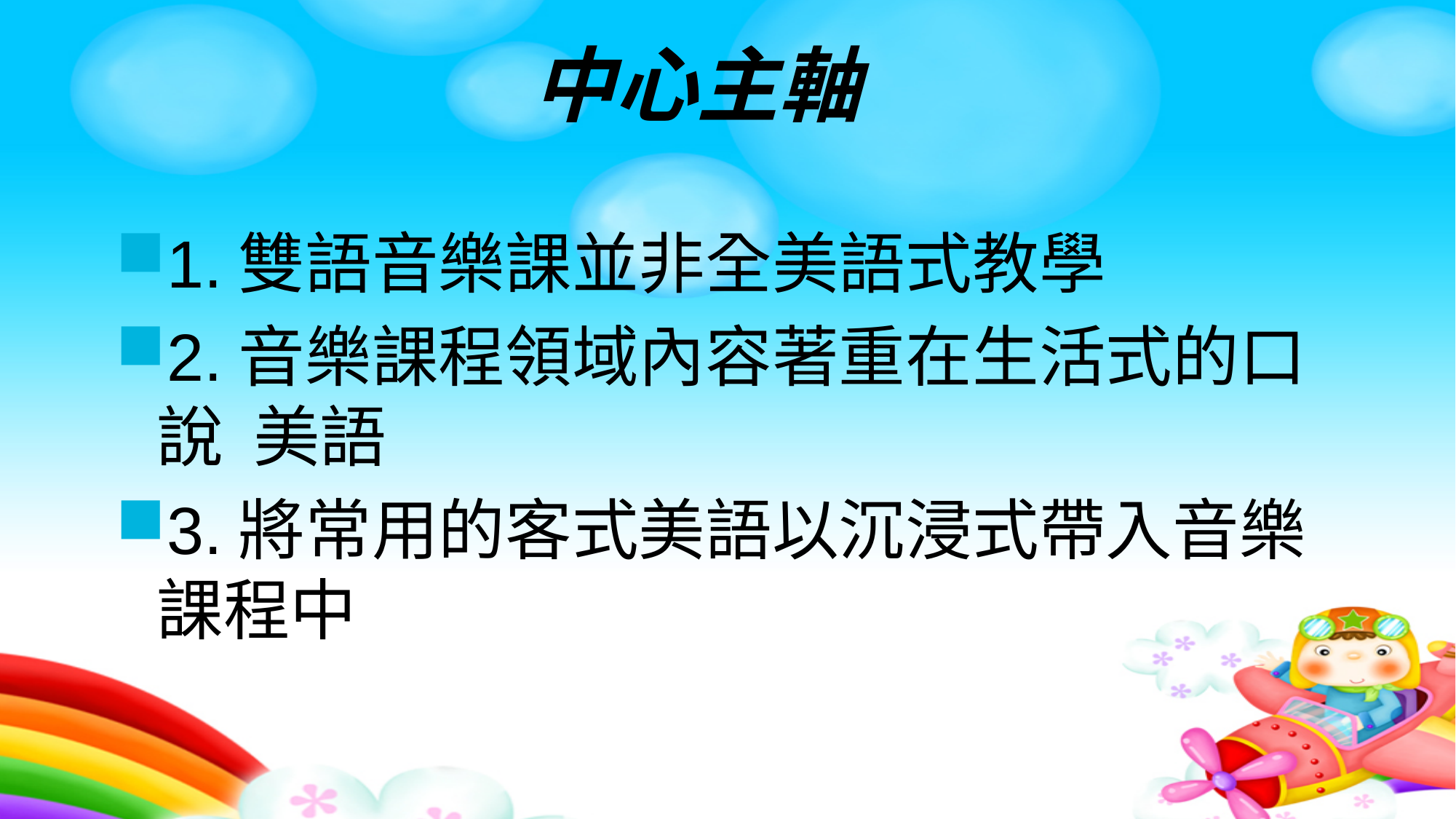

# 中心主軸
1.雙語音樂課並非全美語式教學
2.音樂課程領域內容著重在生活式的口說  美語
3.將常用的客式美語以沉浸式帶入音樂課程中